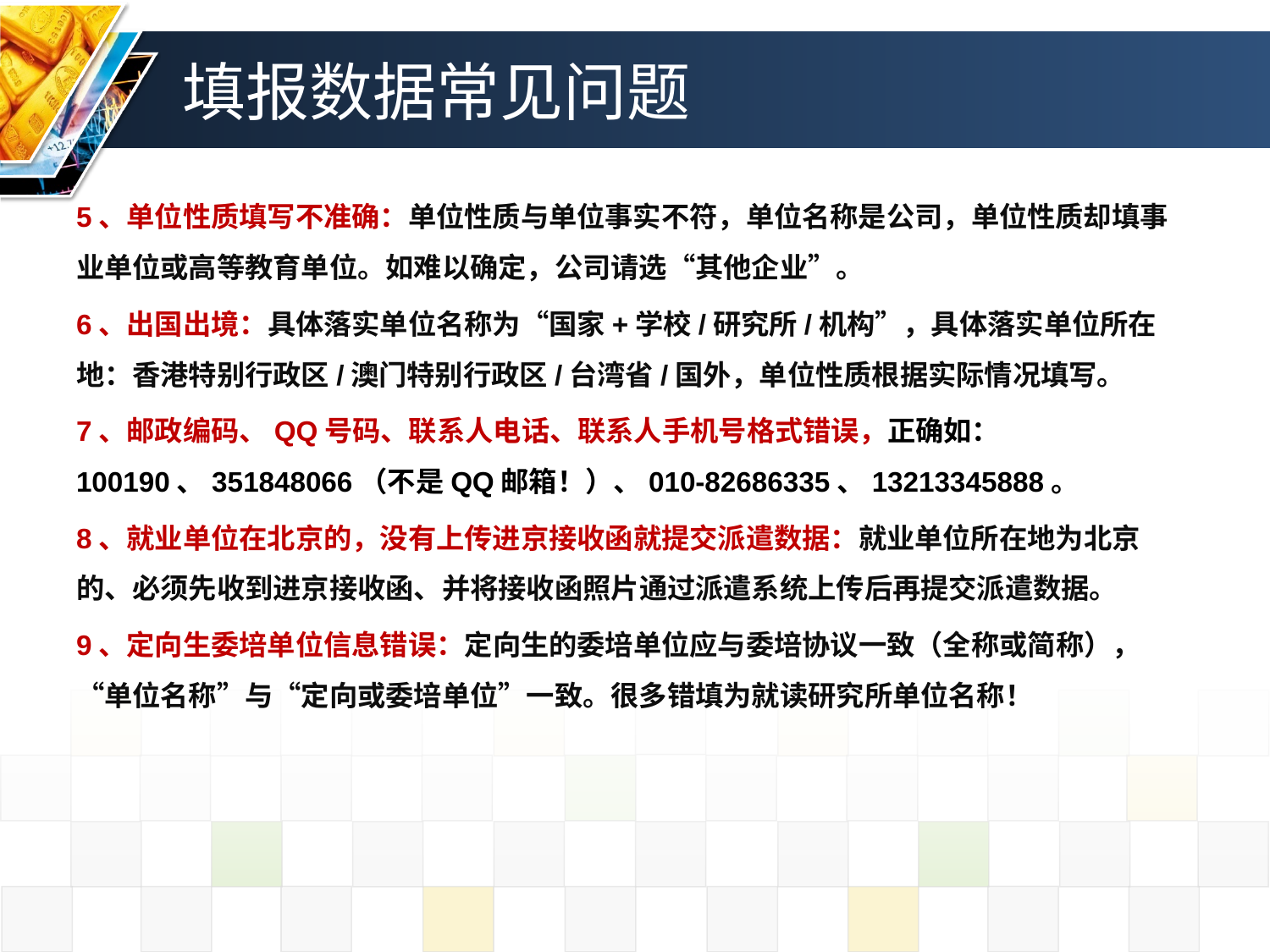

# 填报数据常见问题
5、单位性质填写不准确：单位性质与单位事实不符，单位名称是公司，单位性质却填事业单位或高等教育单位。如难以确定，公司请选“其他企业”。
6、出国出境：具体落实单位名称为“国家+学校/研究所/机构”，具体落实单位所在地：香港特别行政区/澳门特别行政区/台湾省/国外，单位性质根据实际情况填写。
7、邮政编码、QQ号码、联系人电话、联系人手机号格式错误，正确如：100190、351848066（不是QQ邮箱！）、010-82686335、13213345888。
8、就业单位在北京的，没有上传进京接收函就提交派遣数据：就业单位所在地为北京的、必须先收到进京接收函、并将接收函照片通过派遣系统上传后再提交派遣数据。
9、定向生委培单位信息错误：定向生的委培单位应与委培协议一致（全称或简称），“单位名称”与“定向或委培单位”一致。很多错填为就读研究所单位名称！